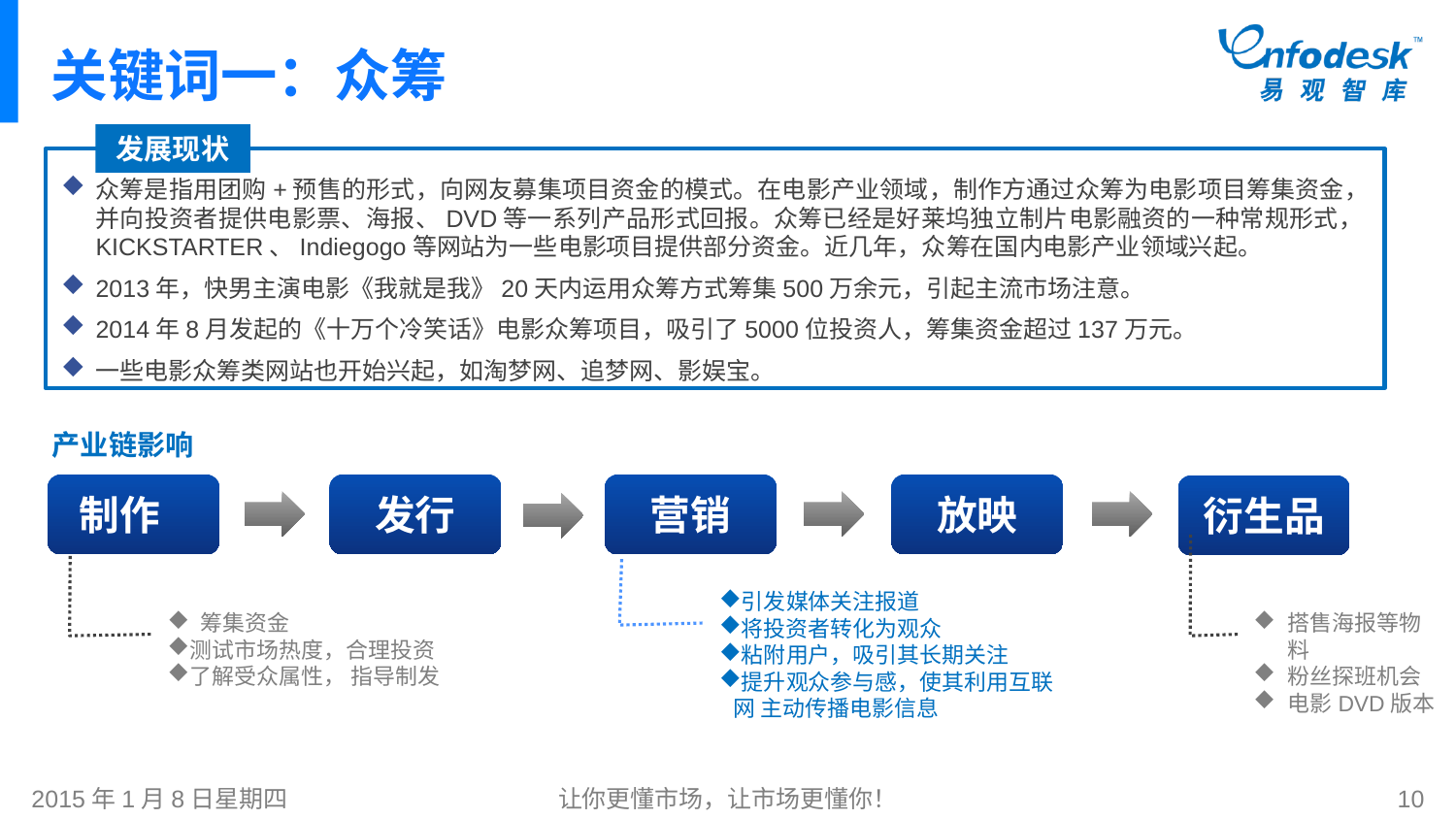

# 关键词一：众筹
发展现状

众筹是指用团购+预售的形式，向网友募集项目资金的模式。在电影产业领域，制作方通过众筹为电影项目筹集资金，并向投资者提供电影票、海报、DVD等一系列产品形式回报。众筹已经是好莱坞独立制片电影融资的一种常规形式，KICKSTARTER、Indiegogo等网站为一些电影项目提供部分资金。近几年，众筹在国内电影产业领域兴起。
2013年，快男主演电影《我就是我》20天内运用众筹方式筹集500万余元，引起主流市场注意。
2014年8月发起的《十万个冷笑话》电影众筹项目，吸引了5000位投资人，筹集资金超过137万元。
一些电影众筹类网站也开始兴起，如淘梦网、追梦网、影娱宝。

产业链影响
制作
发行
营销
放映
衍生品

引发媒体关注报道
将投资者转化为观众
粘附用户，吸引其长期关注
提升观众参与感，使其利用互联网 主动传播电影信息
 筹集资金
测试市场热度，合理投资
了解受众属性， 指导制发
搭售海报等物料
粉丝探班机会
电影DVD版本
2015年1月8日星期四
让你更懂市场，让市场更懂你！
10